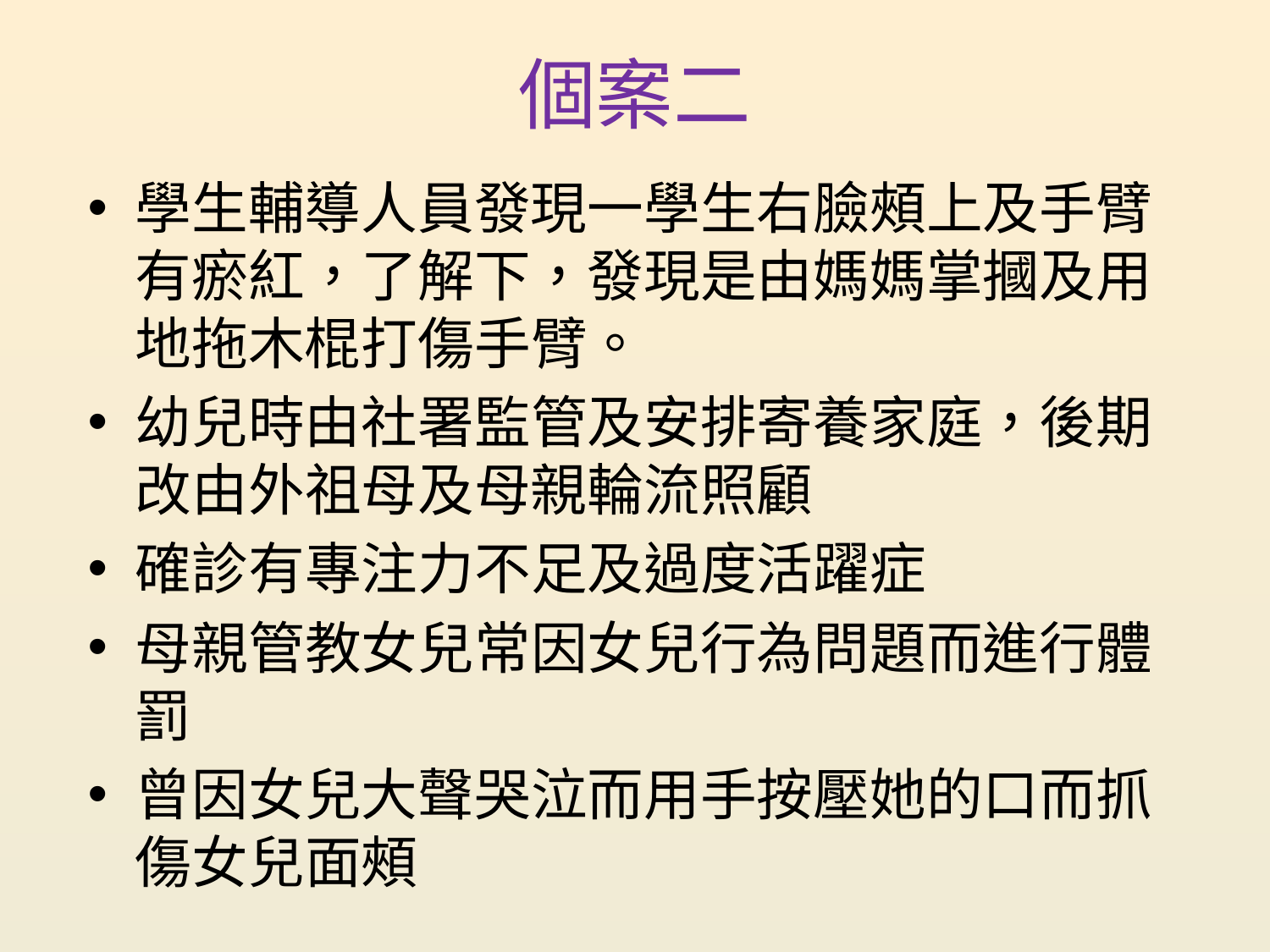

# 個案二
學生輔導人員發現一學生右臉頰上及手臂有瘀紅，了解下，發現是由媽媽掌摑及用地拖木棍打傷手臂。
幼兒時由社署監管及安排寄養家庭，後期改由外祖母及母親輪流照顧
確診有專注力不足及過度活躍症
母親管教女兒常因女兒行為問題而進行體罰
曾因女兒大聲哭泣而用手按壓她的口而抓傷女兒面頰